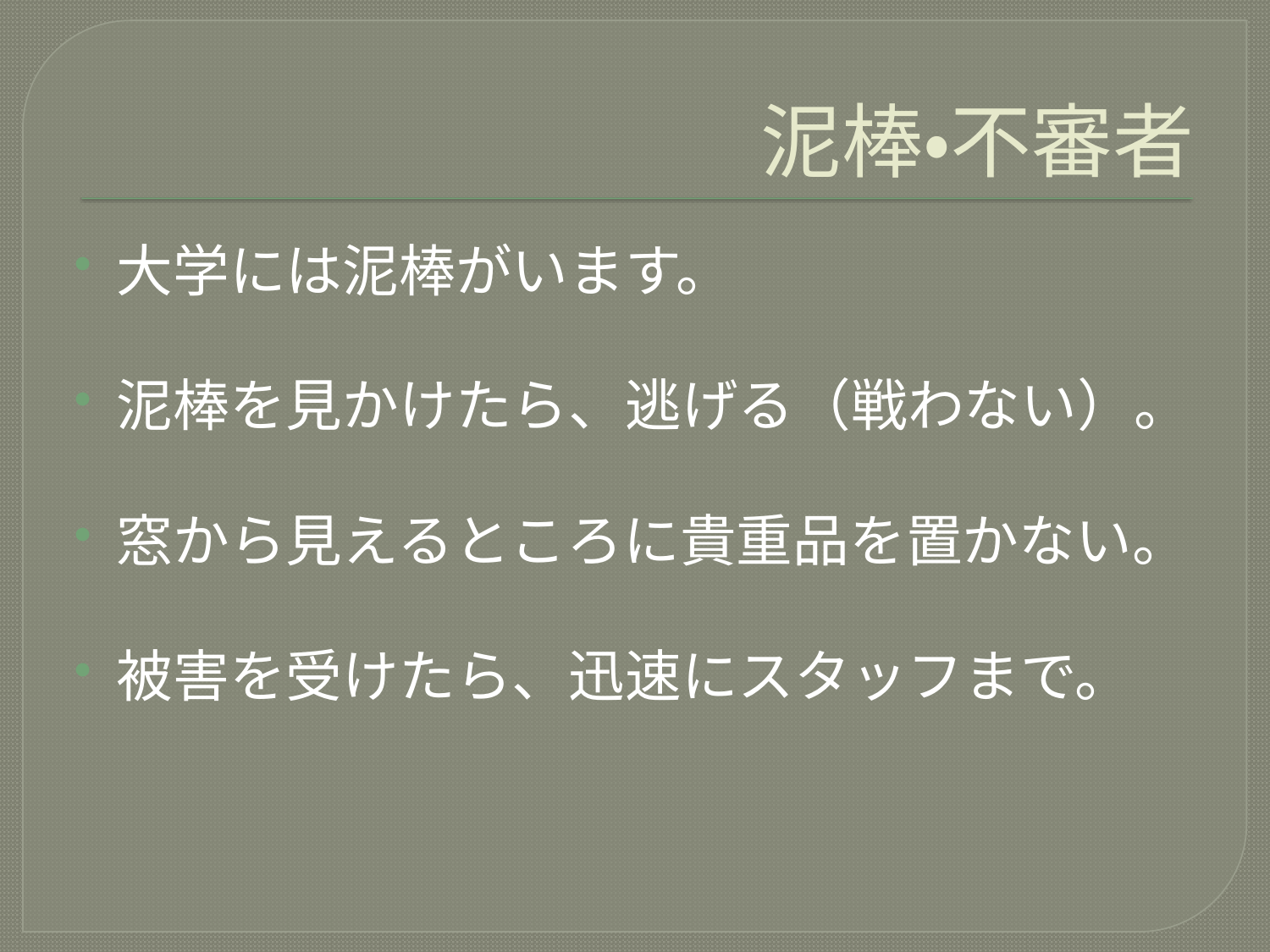

# 泥棒・不審者
大学には泥棒がいます。

泥棒を見かけたら、逃げる（戦わない）。

窓から見えるところに貴重品を置かない。

被害を受けたら、迅速にスタッフまで。